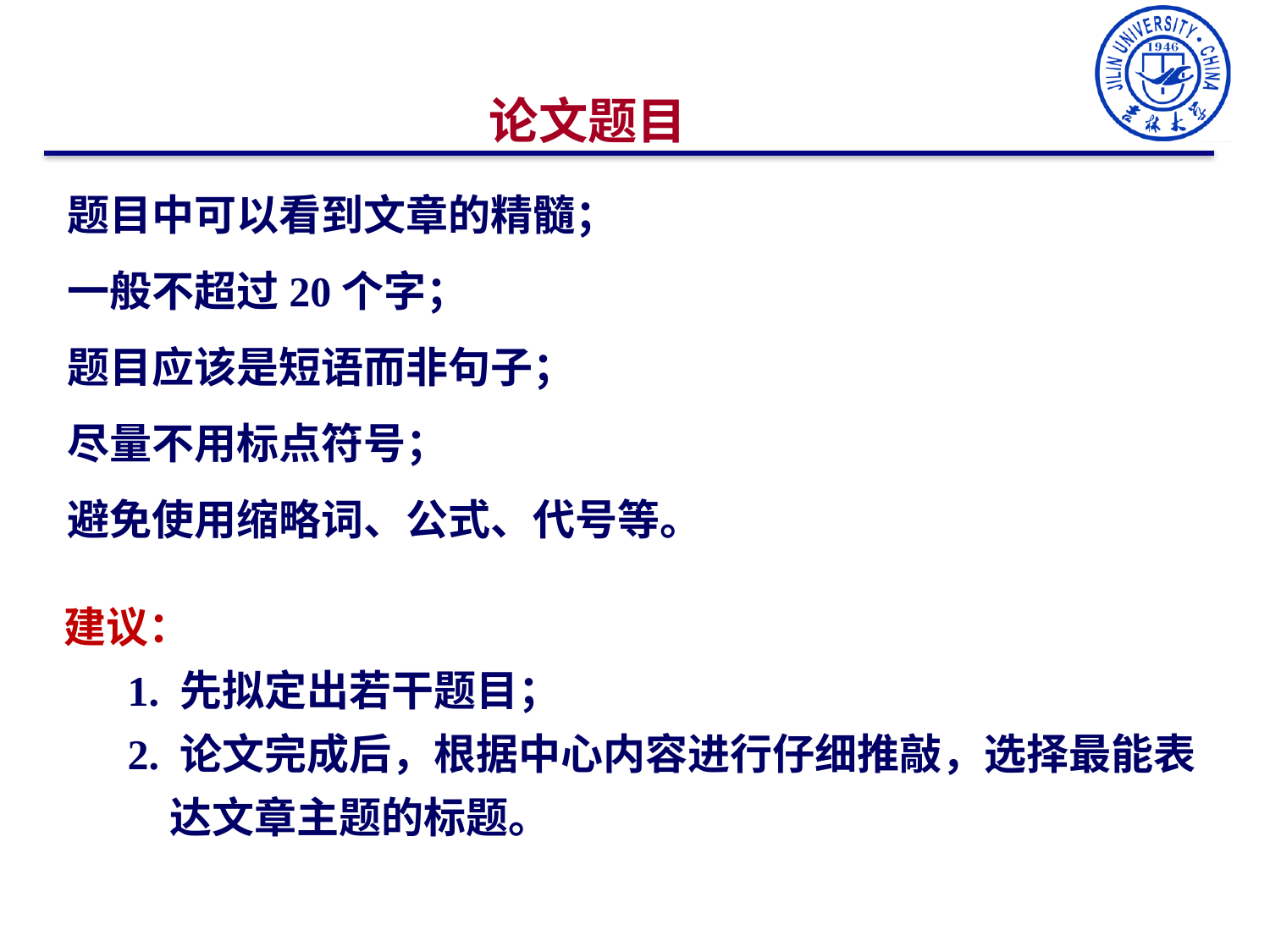

论文题目
题目中可以看到文章的精髓；
一般不超过20个字；
题目应该是短语而非句子；
尽量不用标点符号；
避免使用缩略词、公式、代号等。
建议：
      1. 先拟定出若干题目；
      2. 论文完成后，根据中心内容进行仔细推敲，选择最能表
          达文章主题的标题。